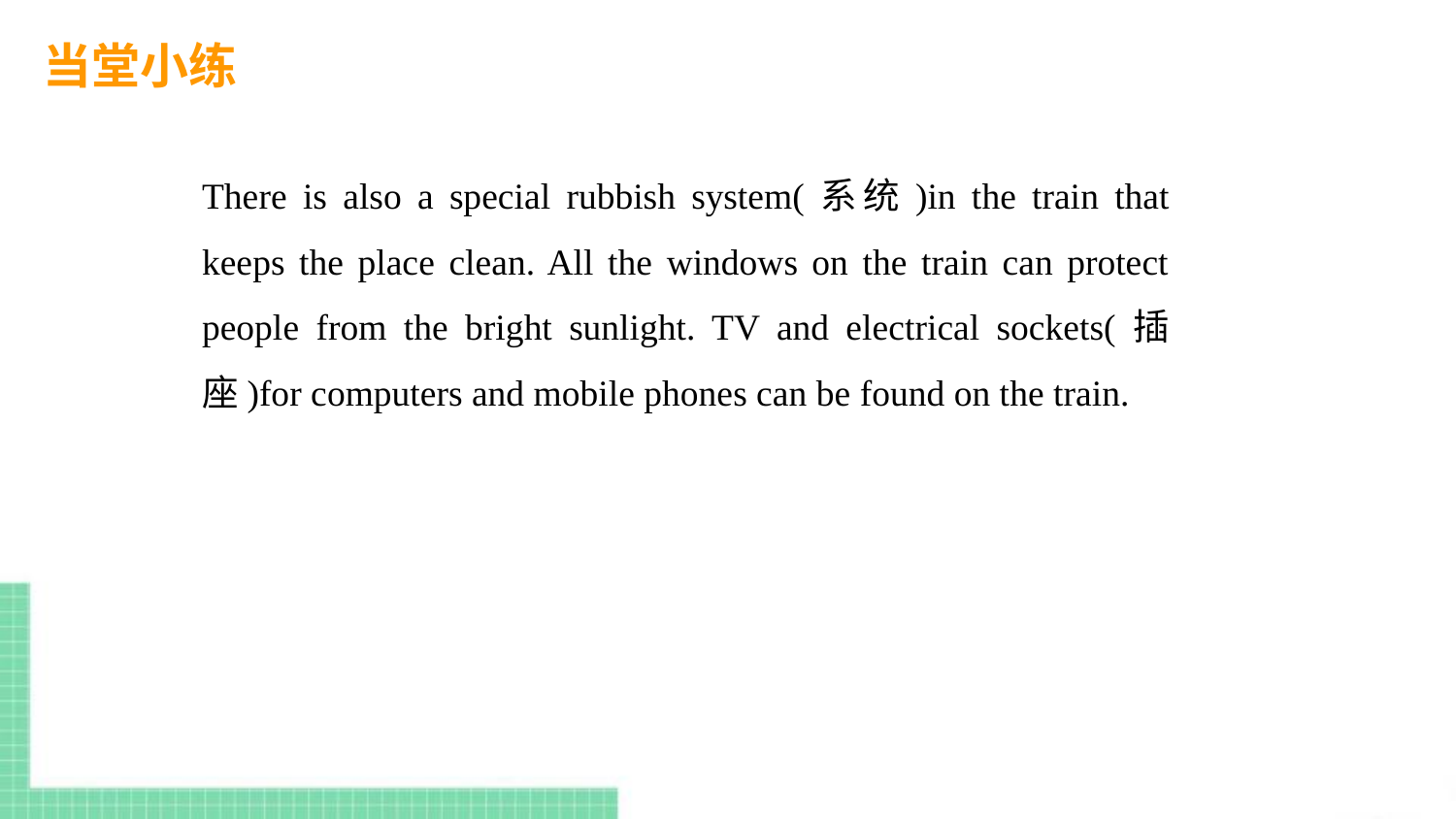

当堂小练
There is also a special rubbish system(系统)in the train that keeps the place clean. All the windows on the train can protect people from the bright sunlight. TV and electrical sockets(插座)for computers and mobile phones can be found on the train.